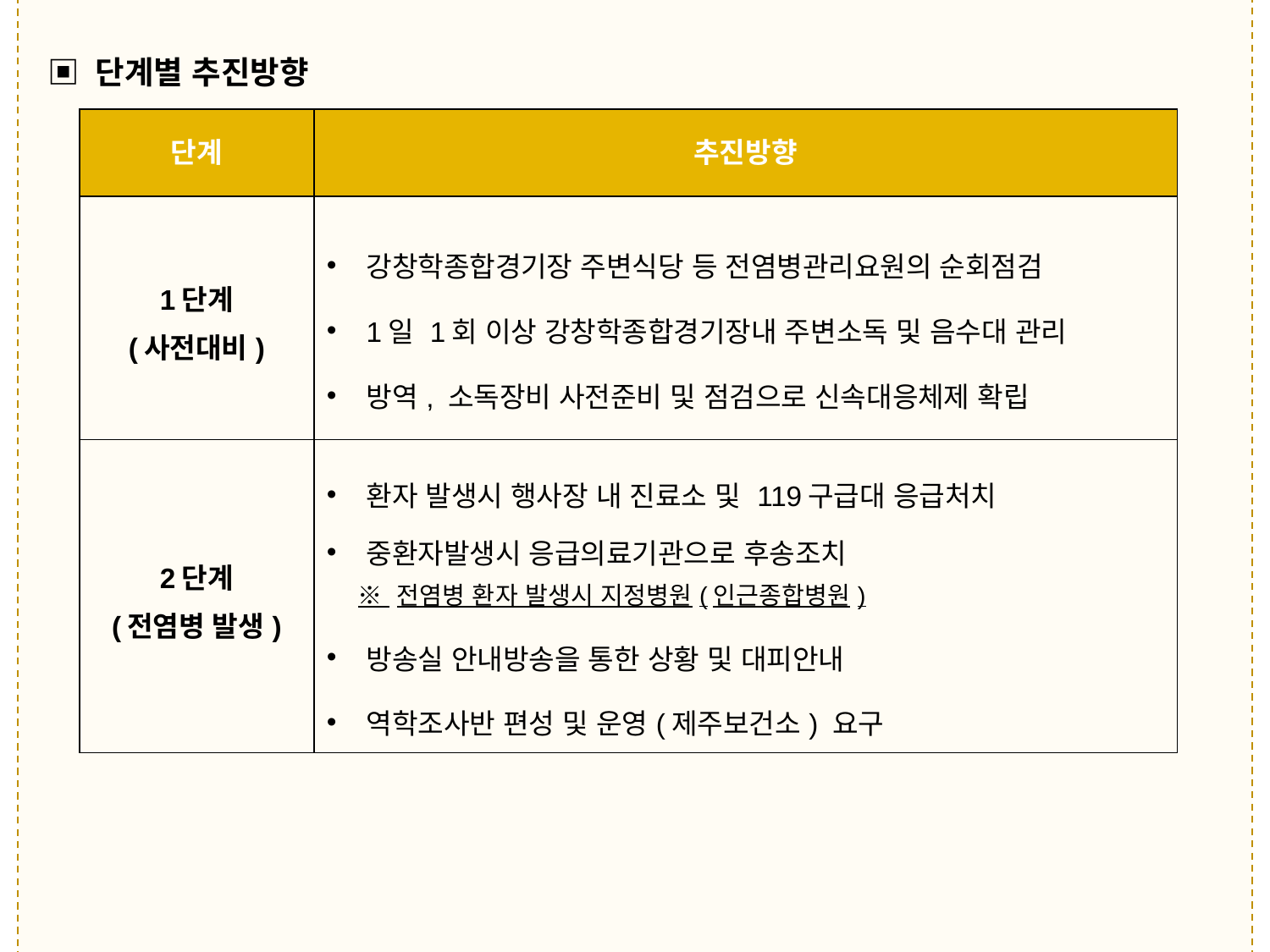

▣ 단계별 추진방향
| 단계 | 추진방향 |
| --- | --- |
| 1단계 (사전대비) | 강창학종합경기장 주변식당 등 전염병관리요원의 순회점검 1일 1회 이상 강창학종합경기장내 주변소독 및 음수대 관리 방역, 소독장비 사전준비 및 점검으로 신속대응체제 확립 |
| 2단계 (전염병 발생) | 환자 발생시 행사장 내 진료소 및 119구급대 응급처치 중환자발생시 응급의료기관으로 후송조치 ※ 전염병 환자 발생시 지정병원(인근종합병원) 방송실 안내방송을 통한 상황 및 대피안내 역학조사반 편성 및 운영(제주보건소) 요구 |